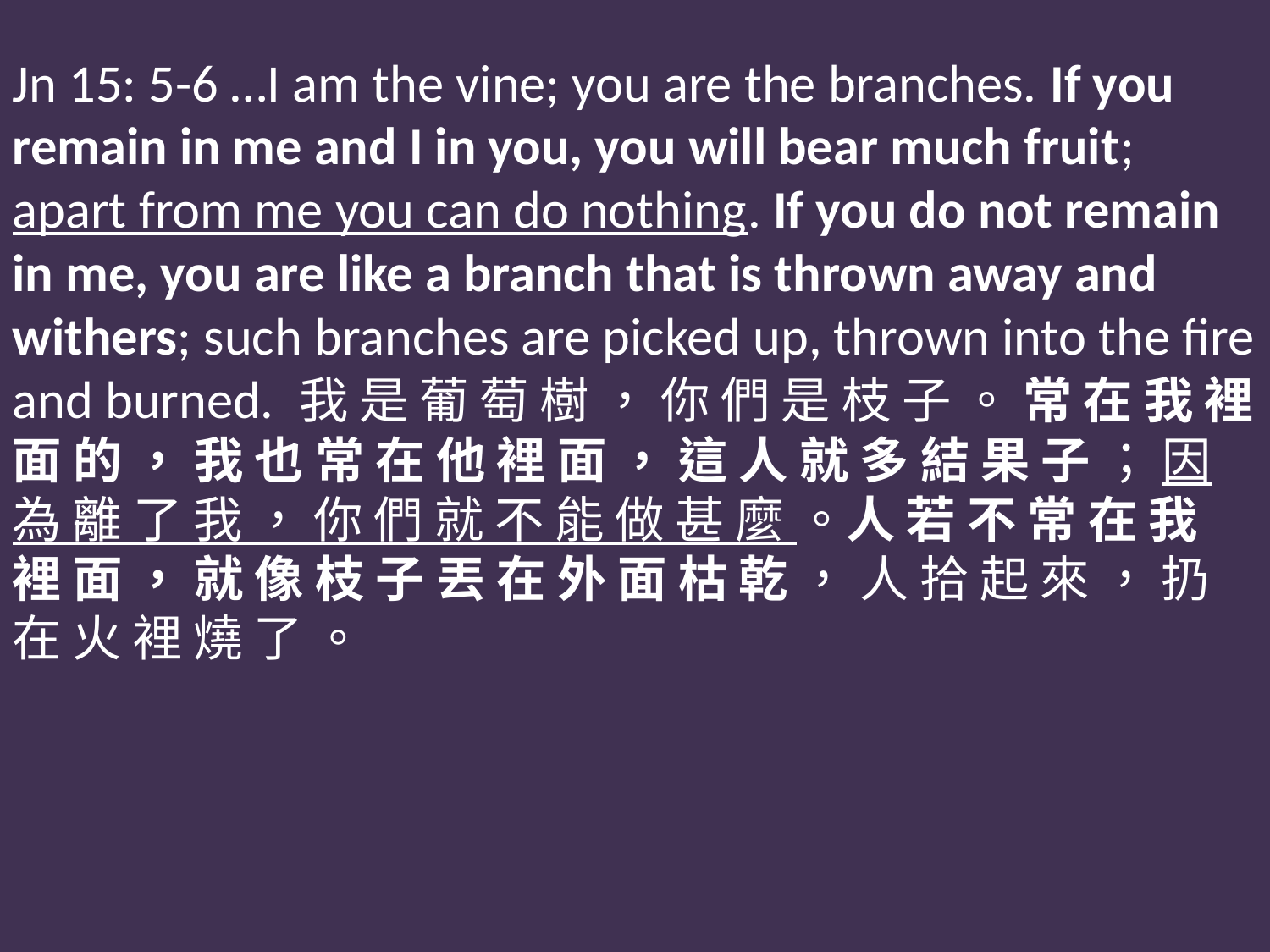

Jn 15: 5-6 …I am the vine; you are the branches. If you remain in me and I in you, you will bear much fruit; apart from me you can do nothing. If you do not remain in me, you are like a branch that is thrown away and withers; such branches are picked up, thrown into the fire and burned. 我 是 葡 萄 樹 ， 你 們 是 枝 子 。 常 在 我 裡 面 的 ， 我 也 常 在 他 裡 面 ， 這 人 就 多 結 果 子 ； 因 為 離 了 我 ， 你 們 就 不 能 做 甚 麼 。人 若 不 常 在 我 裡 面 ， 就 像 枝 子 丟 在 外 面 枯 乾 ， 人 拾 起 來 ， 扔 在 火 裡 燒 了 。